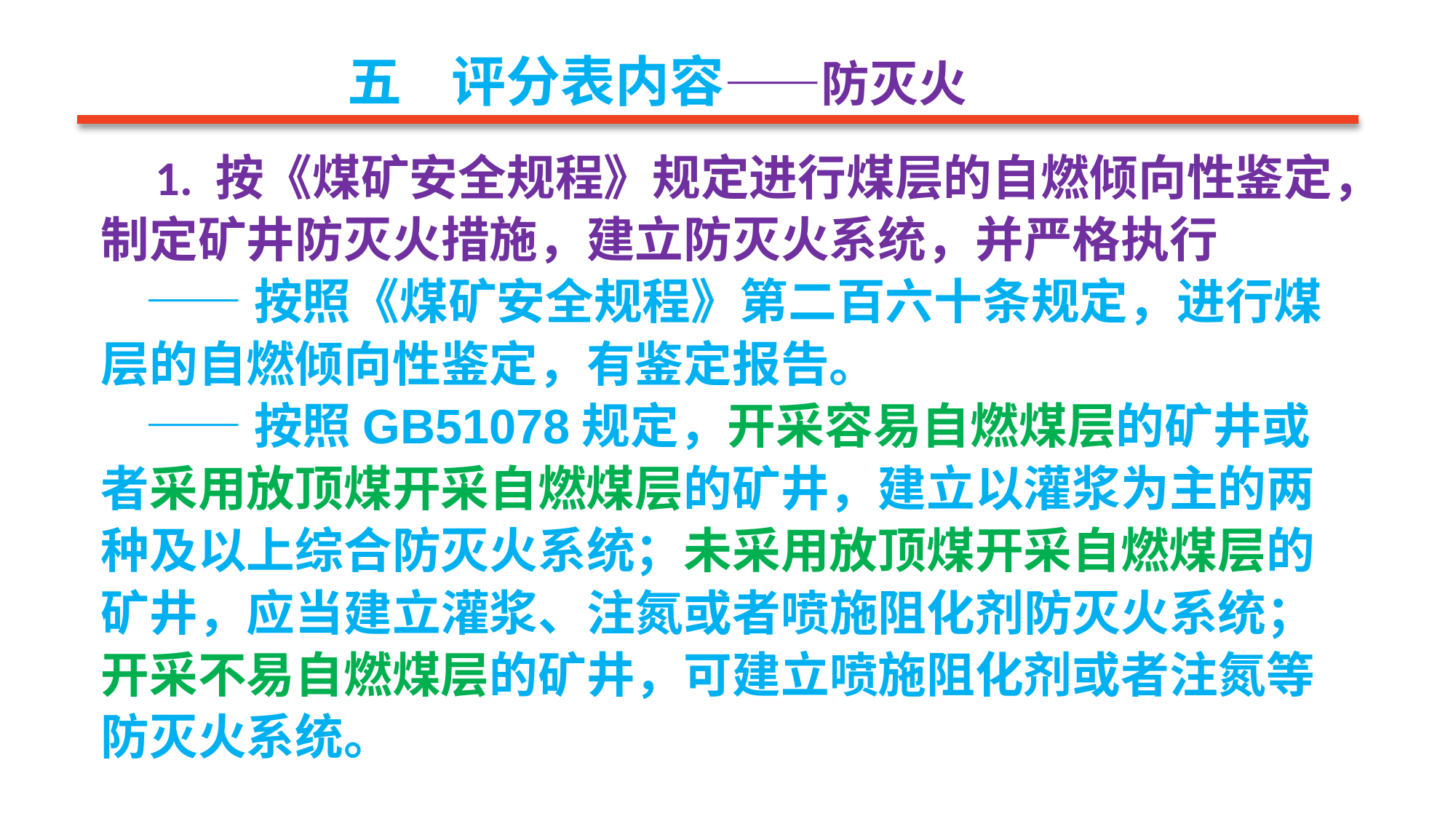

五    评分表内容——防灭火
     1. 按《煤矿安全规程》规定进行煤层的自燃倾向性鉴定，制定矿井防灭火措施，建立防灭火系统，并严格执行
    ——按照《煤矿安全规程》第二百六十条规定，进行煤层的自燃倾向性鉴定，有鉴定报告。
    ——按照GB51078规定，开采容易自燃煤层的矿井或者采用放顶煤开采自燃煤层的矿井，建立以灌浆为主的两种及以上综合防灭火系统；未采用放顶煤开采自燃煤层的矿井，应当建立灌浆、注氮或者喷施阻化剂防灭火系统；开采不易自燃煤层的矿井，可建立喷施阻化剂或者注氮等防灭火系统。